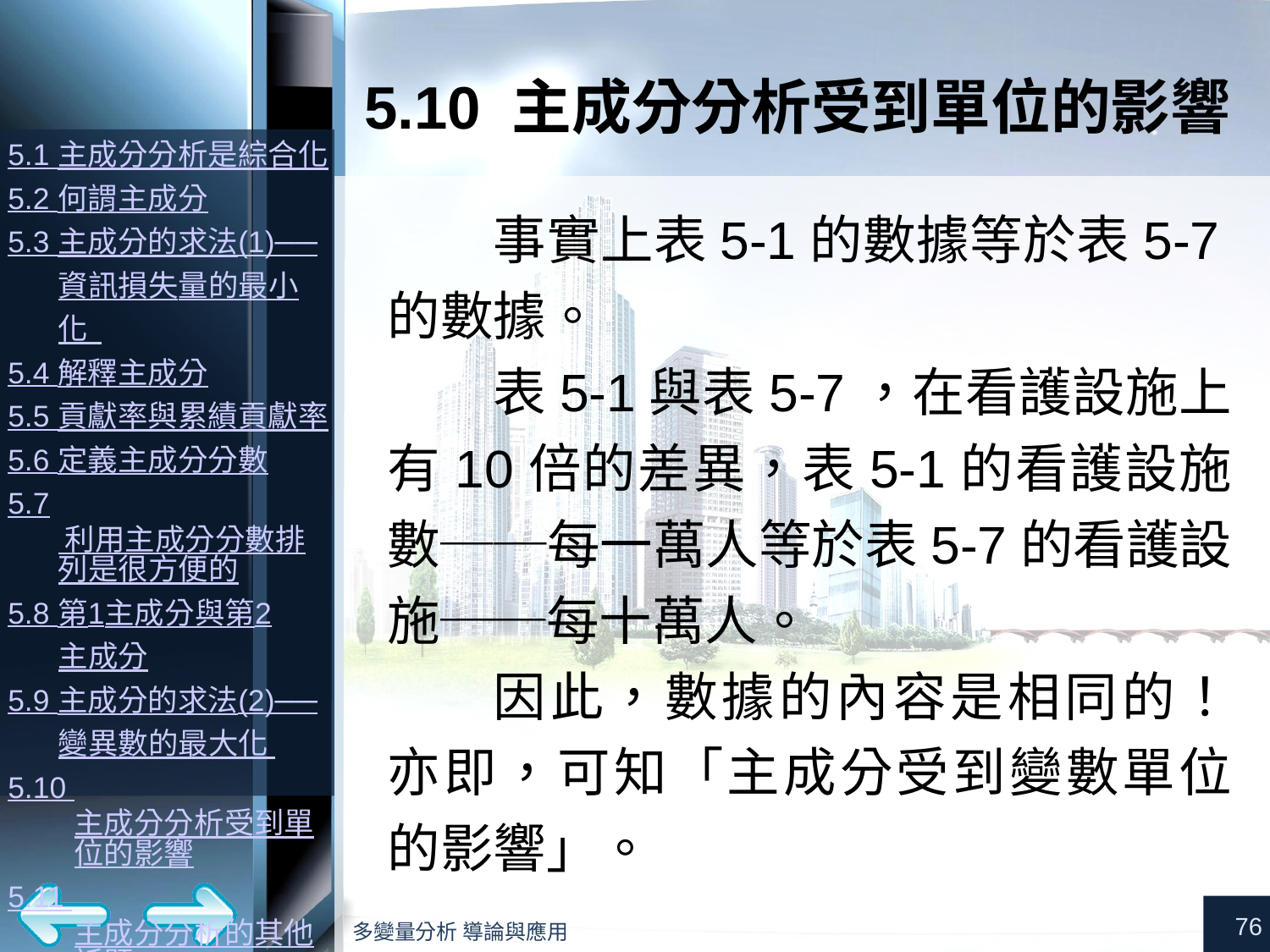

# 5.10 主成分分析受到單位的影響
事實上表5-1的數據等於表5-7的數據。
表5-1與表5-7，在看護設施上有10倍的差異，表5-1的看護設施數──每一萬人等於表5-7的看護設施──每十萬人。
因此，數據的內容是相同的！亦即，可知「主成分受到變數單位的影響」。
76
多變量分析 導論與應用